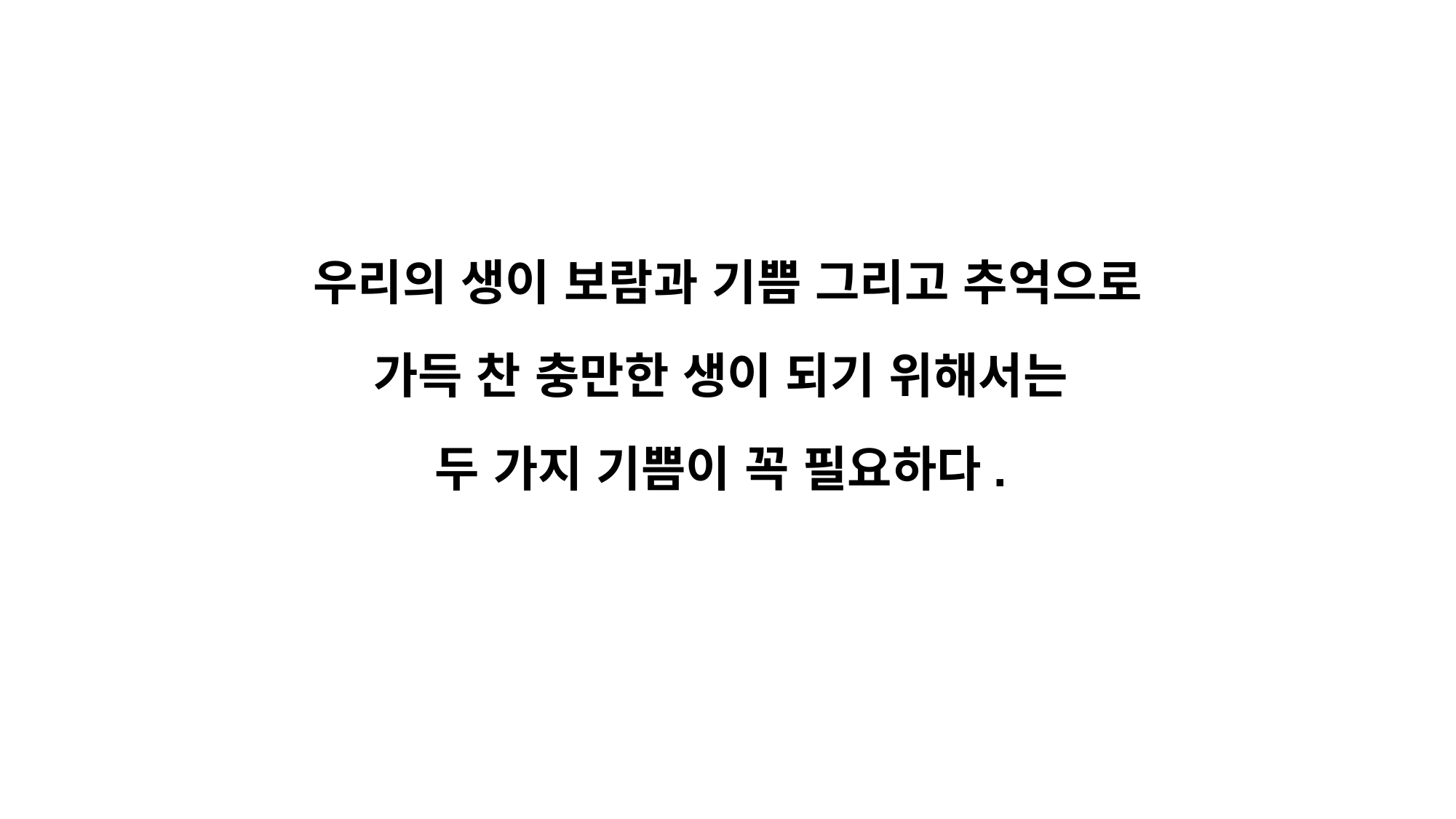

우리의 생이 보람과 기쁨 그리고 추억으로
가득 찬 충만한 생이 되기 위해서는
두 가지 기쁨이 꼭 필요하다.